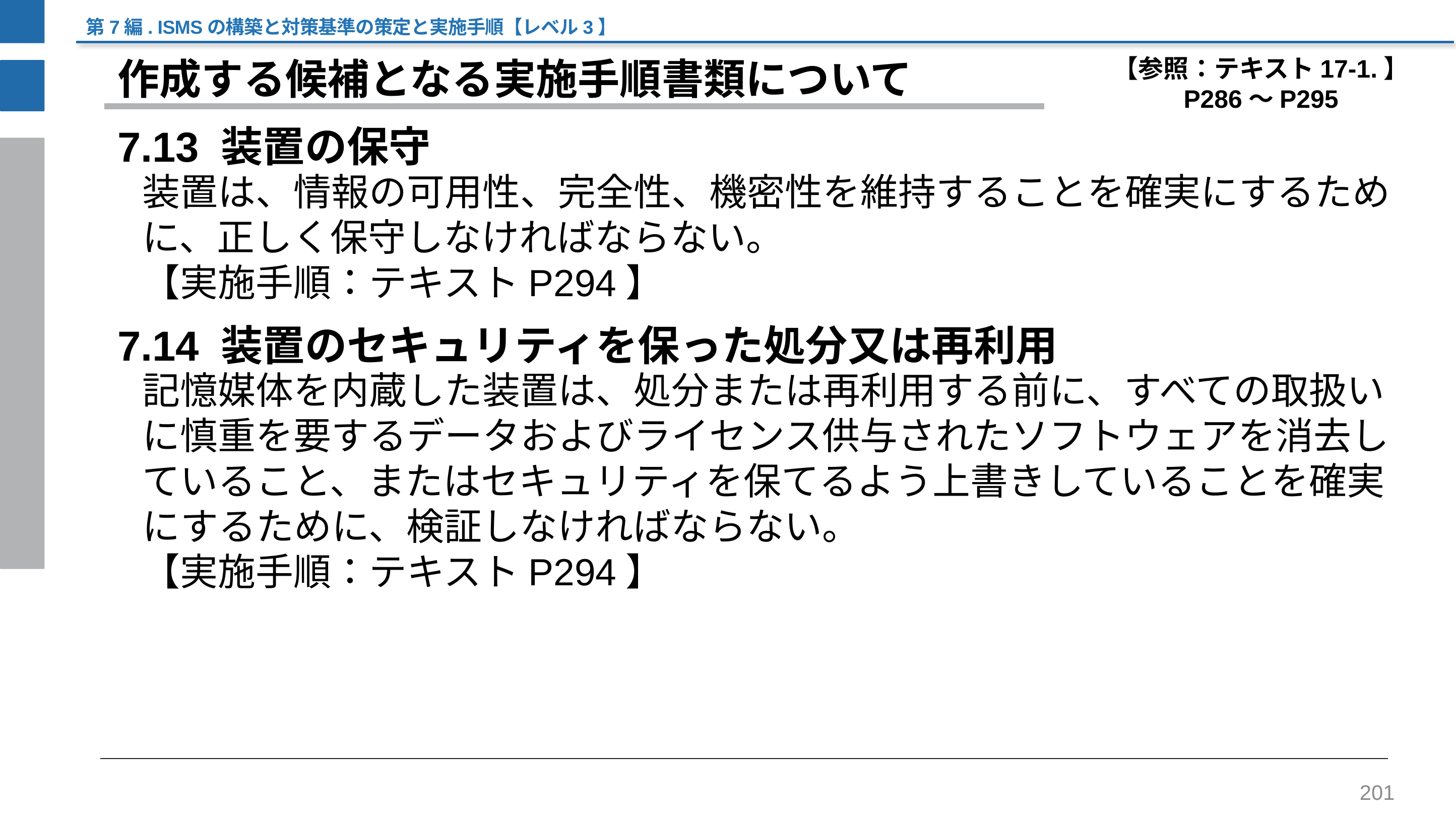

第7編. ISMSの構築と対策基準の策定と実施手順【レベル3】
【参照：テキスト17-1.】
P286～P295
作成する候補となる実施手順書類について
7.13 装置の保守

装置は、情報の可用性、完全性、機密性を維持することを確実にするために、正しく保守しなければならない。
【実施手順：テキストP294】
7.14 装置のセキュリティを保った処分又は再利用
記憶媒体を内蔵した装置は、処分または再利用する前に、すべての取扱いに慎重を要するデータおよびライセンス供与されたソフトウェアを消去していること、またはセキュリティを保てるよう上書きしていることを確実にするために、検証しなければならない。
【実施手順：テキストP294】
201